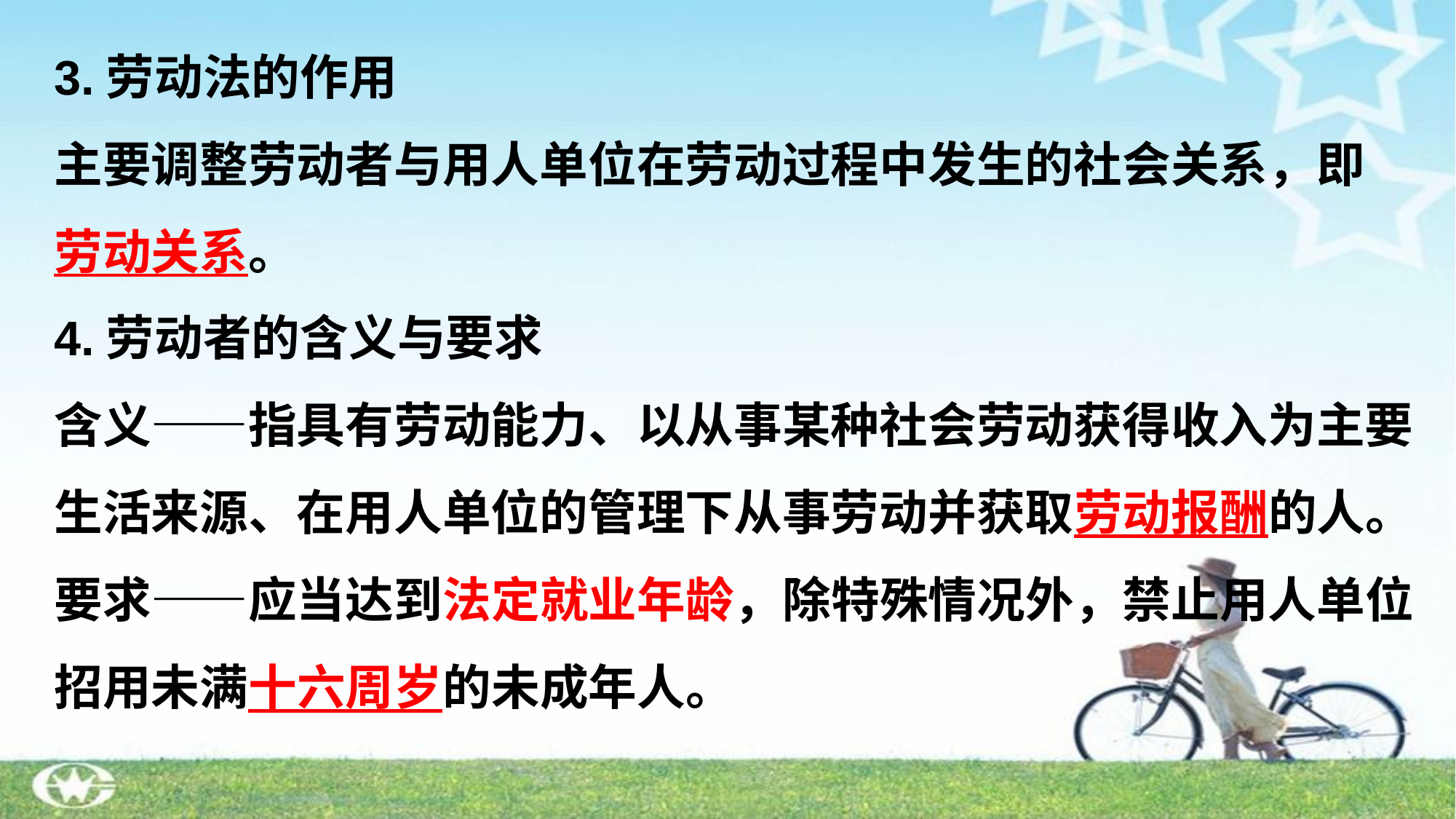

3.劳动法的作用
主要调整劳动者与用人单位在劳动过程中发生的社会关系，即劳动关系。
4.劳动者的含义与要求
含义——指具有劳动能力、以从事某种社会劳动获得收入为主要生活来源、在用人单位的管理下从事劳动并获取劳动报酬的人。
要求——应当达到法定就业年龄，除特殊情况外，禁止用人单位招用未满十六周岁的未成年人。